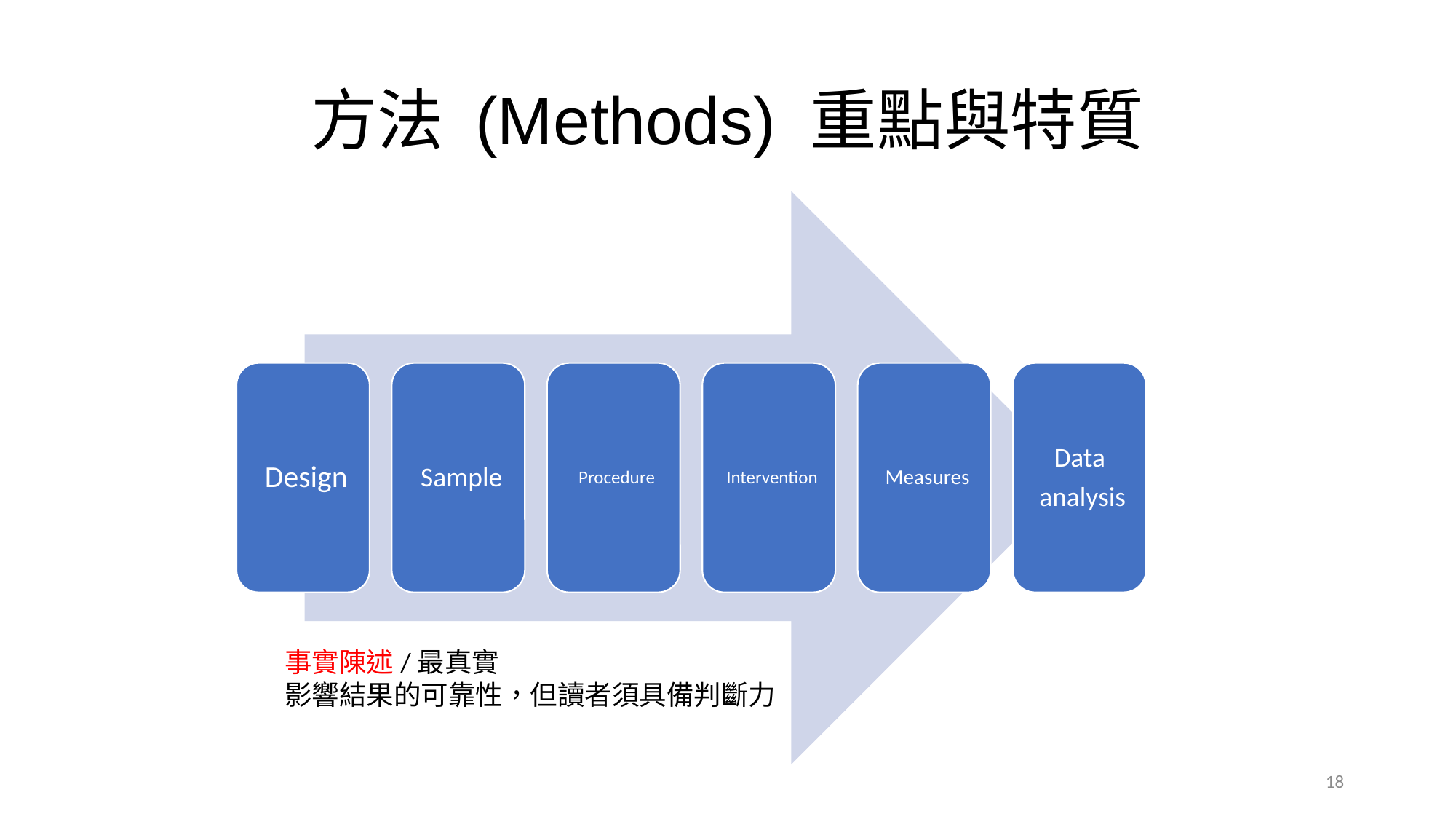

# 方法 (Methods) 重點與特質
Design
Sample
Procedure
Intervention
Measures
Data
analysis
事實陳述/最真實
影響結果的可靠性，但讀者須具備判斷力
18